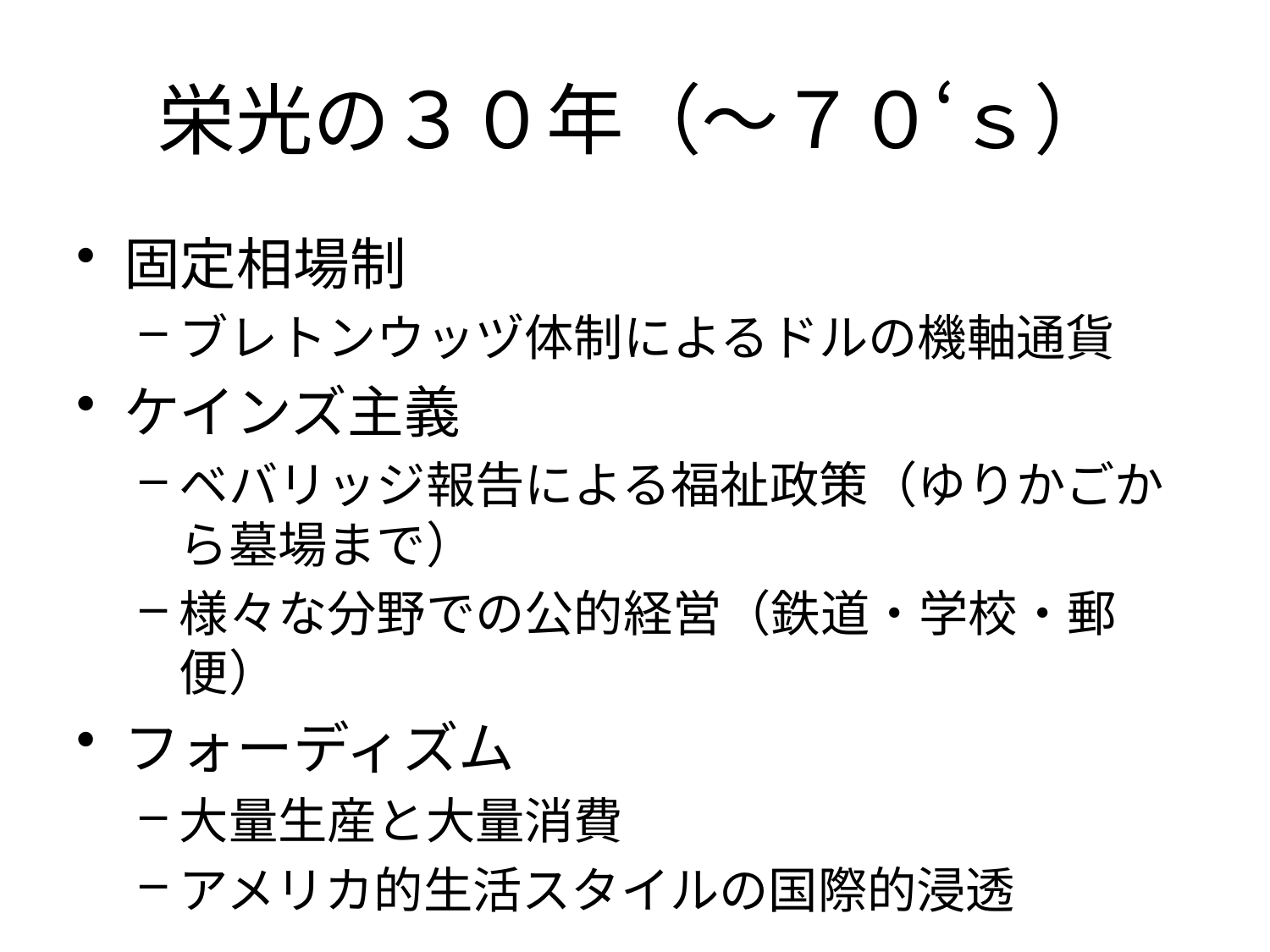

# 栄光の３０年（～７０‘ｓ）
固定相場制
ブレトンウッヅ体制によるドルの機軸通貨
ケインズ主義
ベバリッジ報告による福祉政策（ゆりかごから墓場まで）
様々な分野での公的経営（鉄道・学校・郵便）
フォーディズム
大量生産と大量消費
アメリカ的生活スタイルの国際的浸透